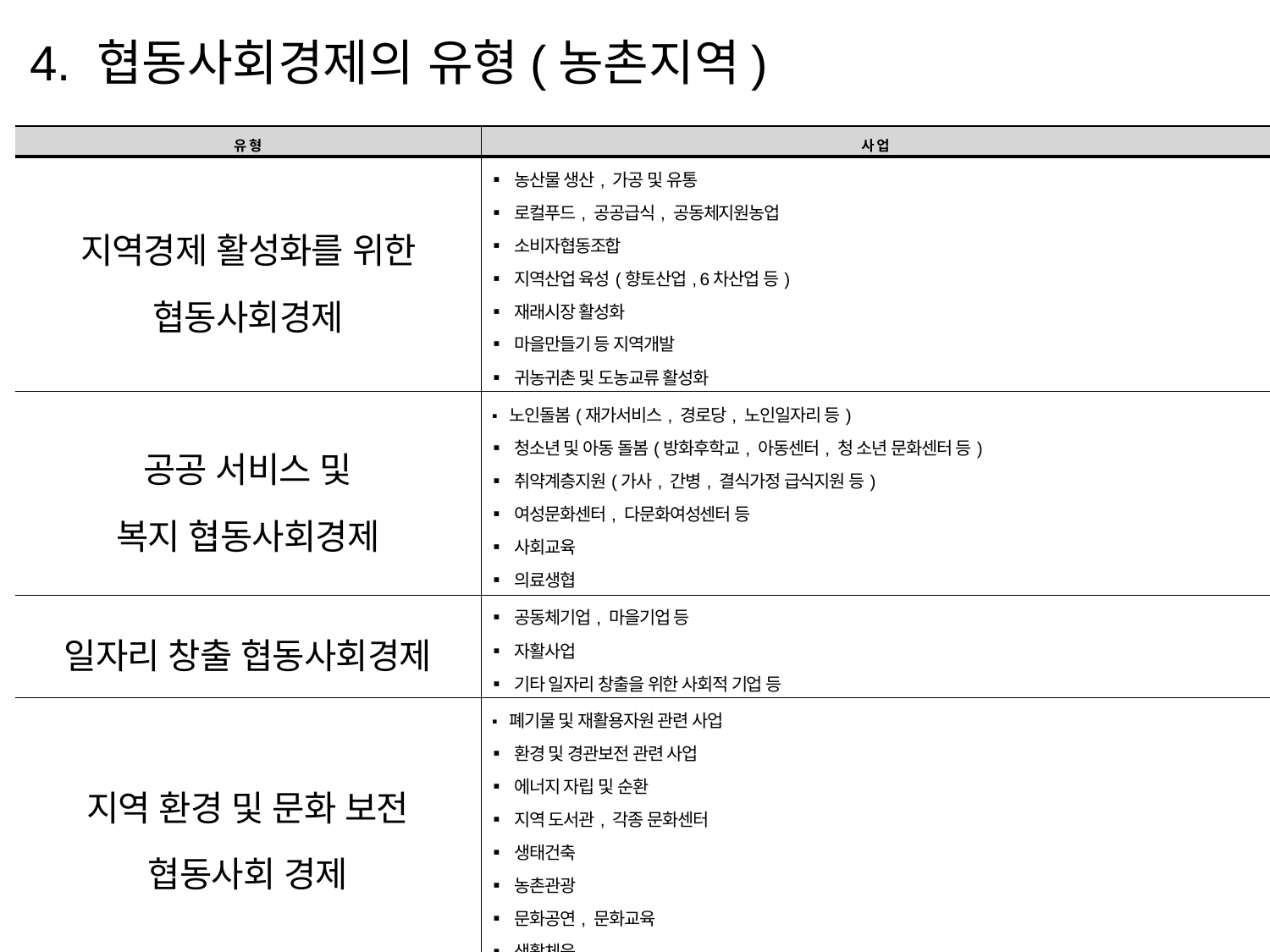

# 4. 협동사회경제의 유형(농촌지역)
| 유 형 | 사 업 |
| --- | --- |
| 지역경제 활성화를 위한 협동사회경제 | ▪ 농산물 생산, 가공 및 유통 ▪ 로컬푸드, 공공급식, 공동체지원농업 ▪ 소비자협동조합 ▪ 지역산업 육성(향토산업, 6차산업 등) ▪ 재래시장 활성화 ▪ 마을만들기 등 지역개발 ▪ 귀농귀촌 및 도농교류 활성화 |
| 공공 서비스 및 복지 협동사회경제 | ▪ 노인돌봄(재가서비스, 경로당, 노인일자리 등) ▪ 청소년 및 아동 돌봄(방화후학교, 아동센터, 청 소년 문화센터 등) ▪ 취약계층지원(가사, 간병, 결식가정 급식지원 등) ▪ 여성문화센터, 다문화여성센터 등 ▪ 사회교육 ▪ 의료생협 |
| 일자리 창출 협동사회경제 | ▪ 공동체기업, 마을기업 등 ▪ 자활사업 ▪ 기타 일자리 창출을 위한 사회적 기업 등 |
| 지역 환경 및 문화 보전 협동사회 경제 | ▪ 폐기물 및 재활용자원 관련 사업 ▪ 환경 및 경관보전 관련 사업 ▪ 에너지 자립 및 순환 ▪ 지역 도서관, 각종 문화센터 ▪ 생태건축 ▪ 농촌관광 ▪ 문화공연, 문화교육 ▪ 생활체육 |
| 기타 협동사회경제 | ▪ 협동조합경제의 조사․연구, 교육 및 컨설팅 지원 사업 |